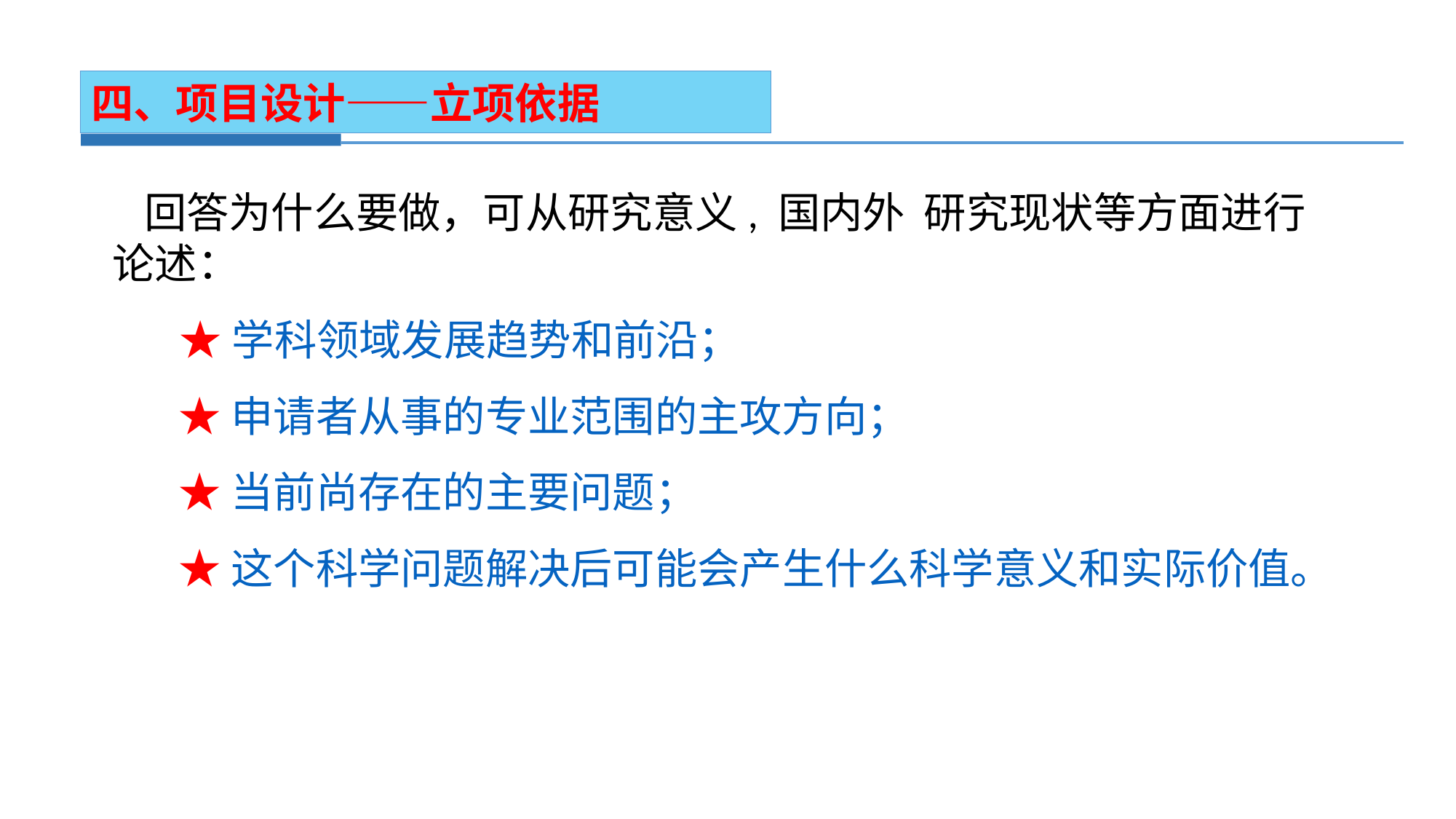

四、项目设计——立项依据
   回答为什么要做，可从研究意义, 国内外  研究现状等方面进行论述：
         ★学科领域发展趋势和前沿；
       ★申请者从事的专业范围的主攻方向；
       ★当前尚存在的主要问题；
       ★这个科学问题解决后可能会产生什么科学意义和实际价值。